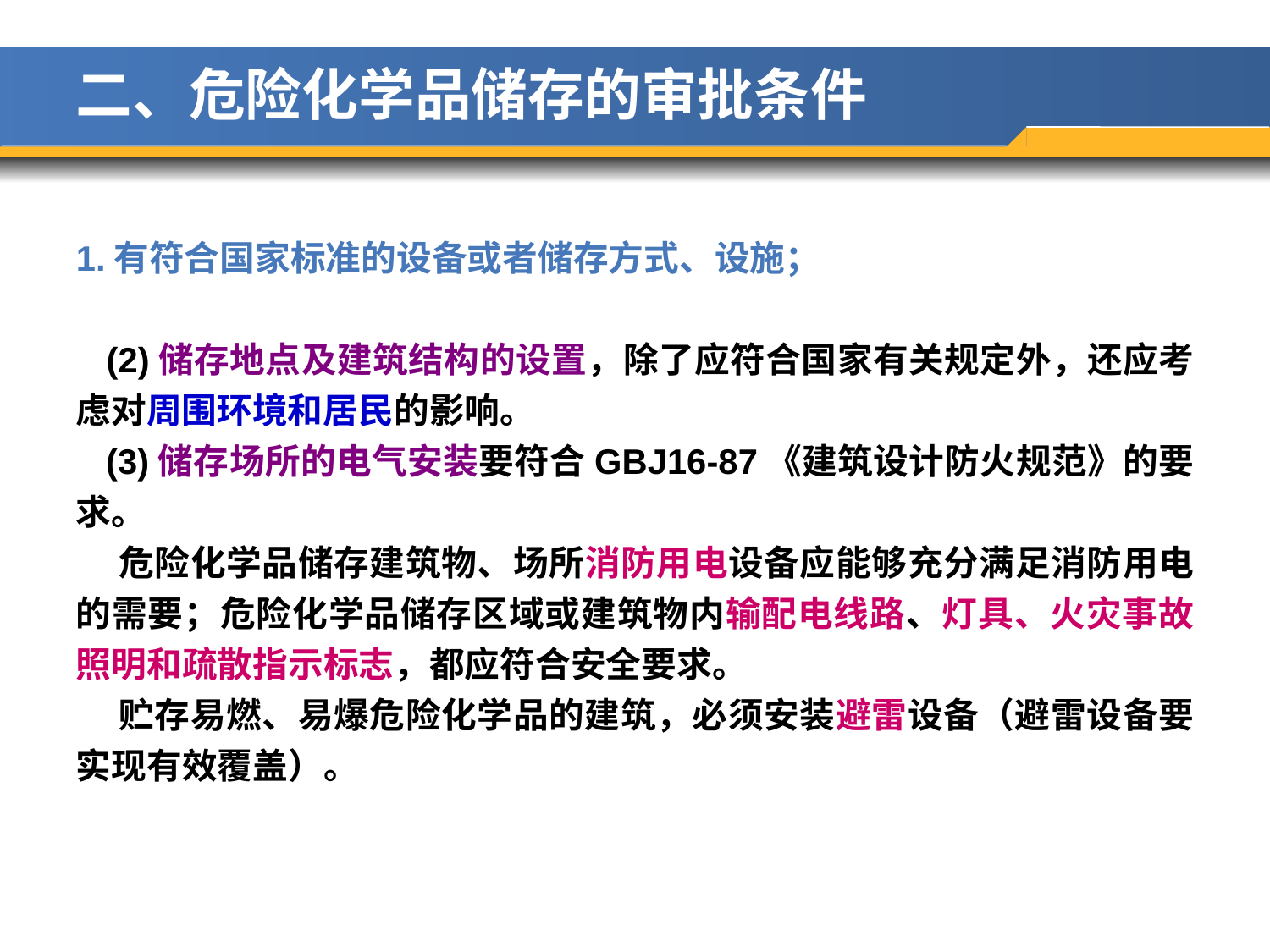

二、危险化学品储存的审批条件

1.有符合国家标准的设备或者储存方式、设施；

   (2)储存地点及建筑结构的设置，除了应符合国家有关规定外，还应考虑对周围环境和居民的影响。
   (3)储存场所的电气安装要符合GBJ16-87《建筑设计防火规范》的要求。
    危险化学品储存建筑物、场所消防用电设备应能够充分满足消防用电的需要；危险化学品储存区域或建筑物内输配电线路、灯具、火灾事故照明和疏散指示标志，都应符合安全要求。
    贮存易燃、易爆危险化学品的建筑，必须安装避雷设备（避雷设备要实现有效覆盖）。